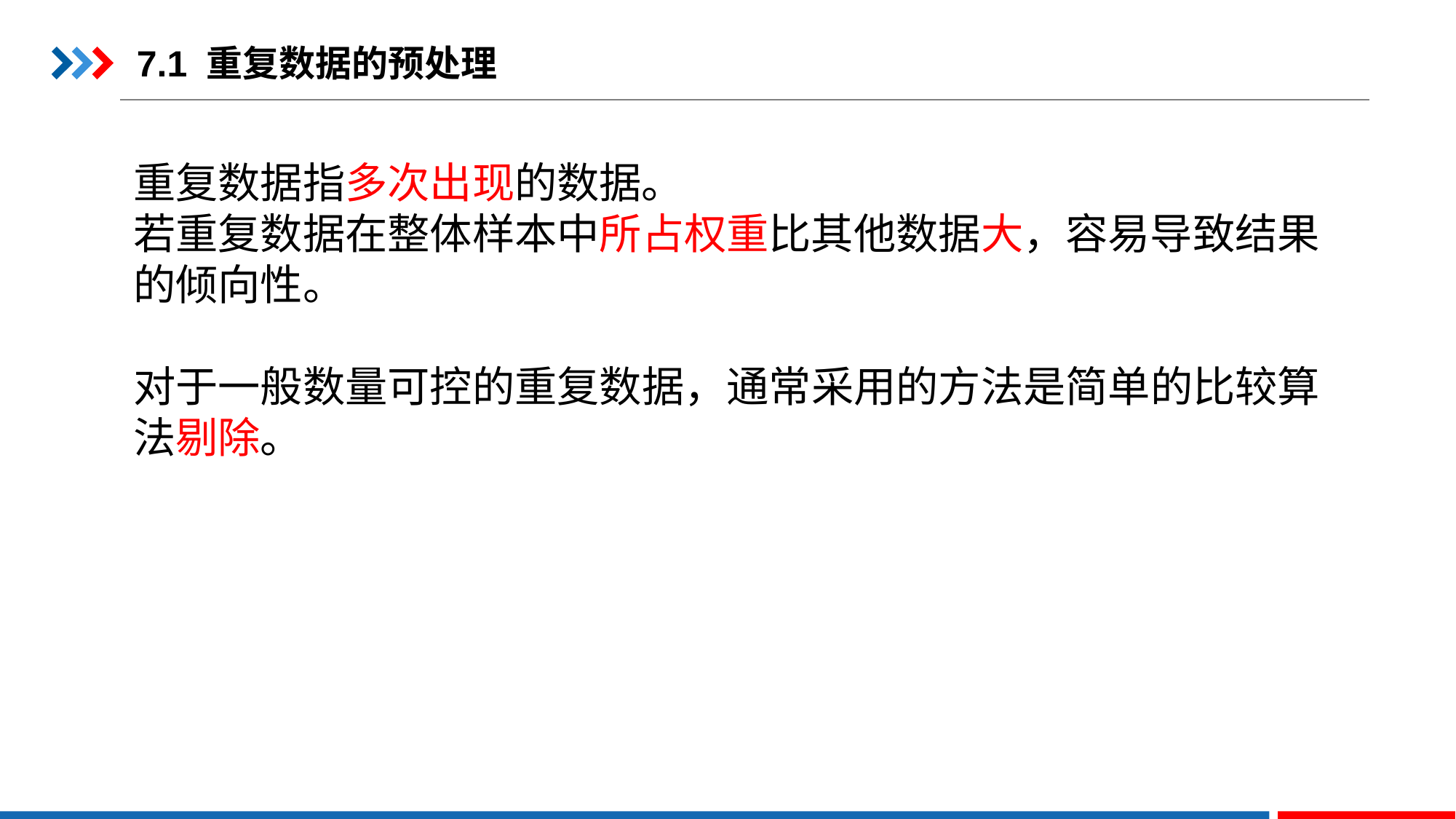

7.1 重复数据的预处理
重复数据指多次出现的数据。
若重复数据在整体样本中所占权重比其他数据大，容易导致结果的倾向性。

对于一般数量可控的重复数据，通常采用的方法是简单的比较算法剔除。